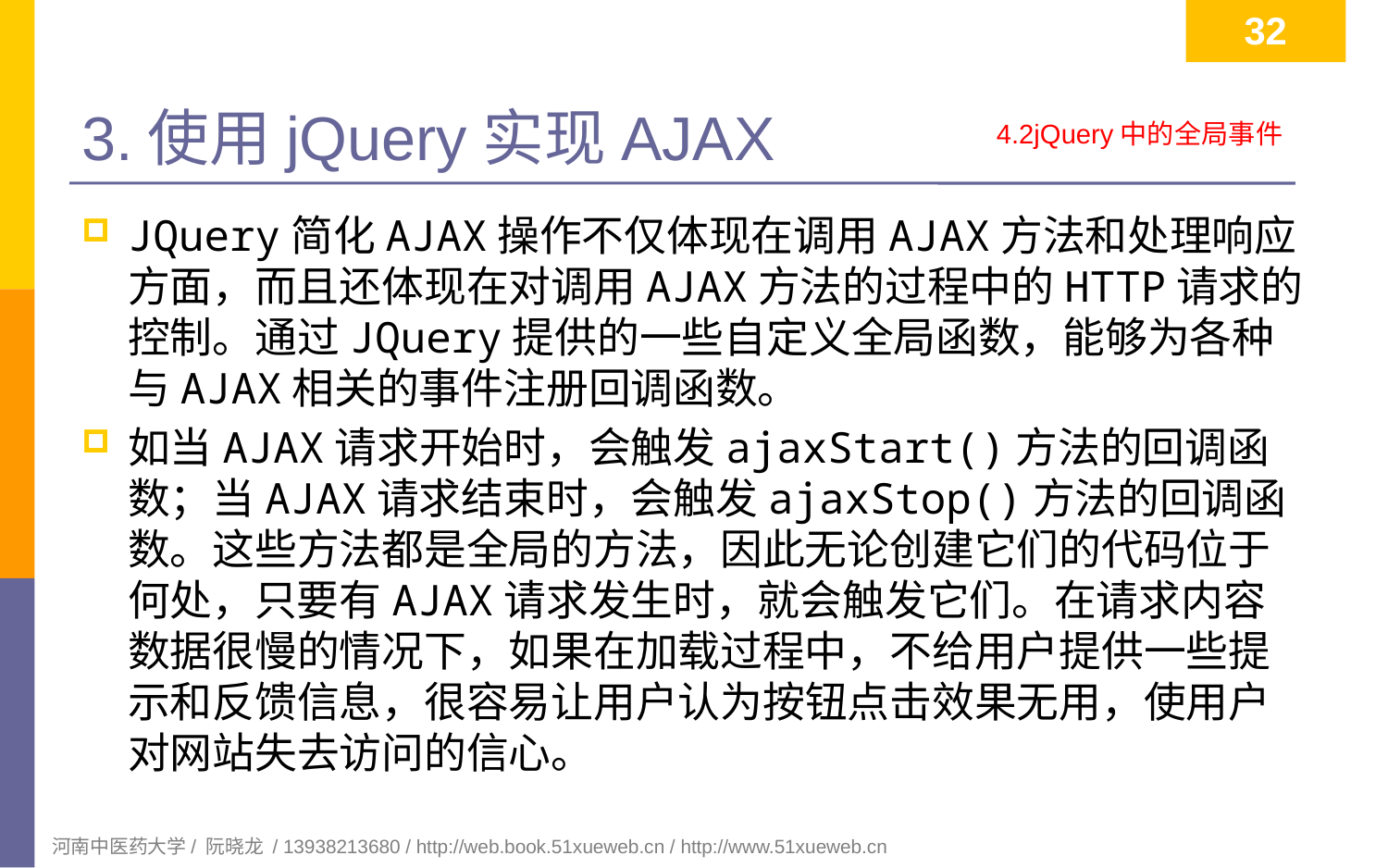

32
# 3.使用jQuery实现AJAX
4.2jQuery中的全局事件
JQuery简化AJAX操作不仅体现在调用AJAX方法和处理响应方面，而且还体现在对调用AJAX方法的过程中的HTTP请求的控制。通过JQuery提供的一些自定义全局函数，能够为各种与AJAX相关的事件注册回调函数。
如当AJAX请求开始时，会触发ajaxStart()方法的回调函数；当AJAX请求结束时，会触发ajaxStop()方法的回调函数。这些方法都是全局的方法，因此无论创建它们的代码位于何处，只要有AJAX请求发生时，就会触发它们。在请求内容数据很慢的情况下，如果在加载过程中，不给用户提供一些提示和反馈信息，很容易让用户认为按钮点击效果无用，使用户对网站失去访问的信心。